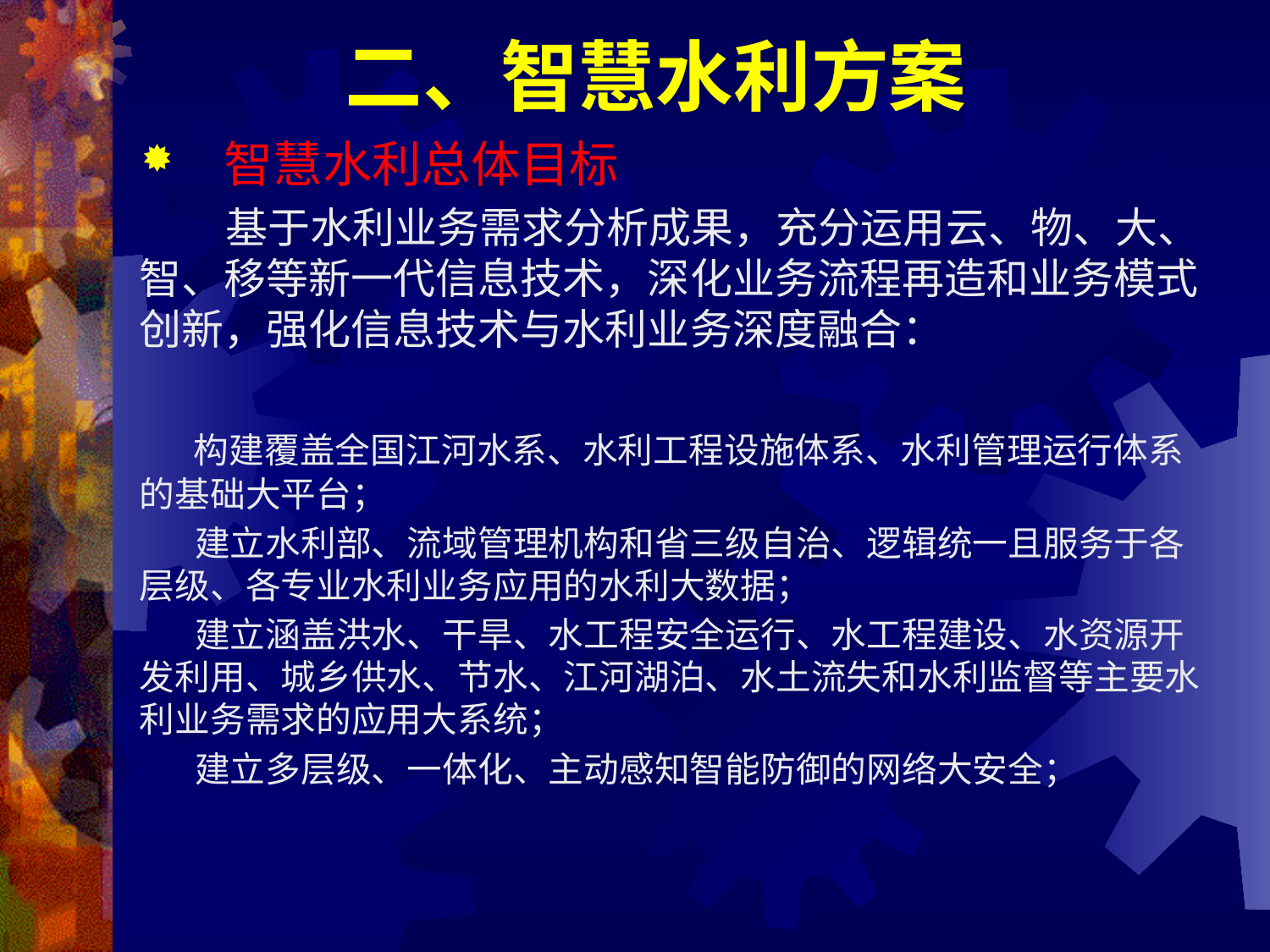

# 二、智慧水利方案
智慧水利总体目标
        基于水利业务需求分析成果，充分运用云、物、大、智、移等新一代信息技术，深化业务流程再造和业务模式创新，强化信息技术与水利业务深度融合：

     构建覆盖全国江河水系、水利工程设施体系、水利管理运行体系的基础大平台；
      建立水利部、流域管理机构和省三级自治、逻辑统一且服务于各层级、各专业水利业务应用的水利大数据；
      建立涵盖洪水、干旱、水工程安全运行、水工程建设、水资源开发利用、城乡供水、节水、江河湖泊、水土流失和水利监督等主要水利业务需求的应用大系统；
      建立多层级、一体化、主动感知智能防御的网络大安全；